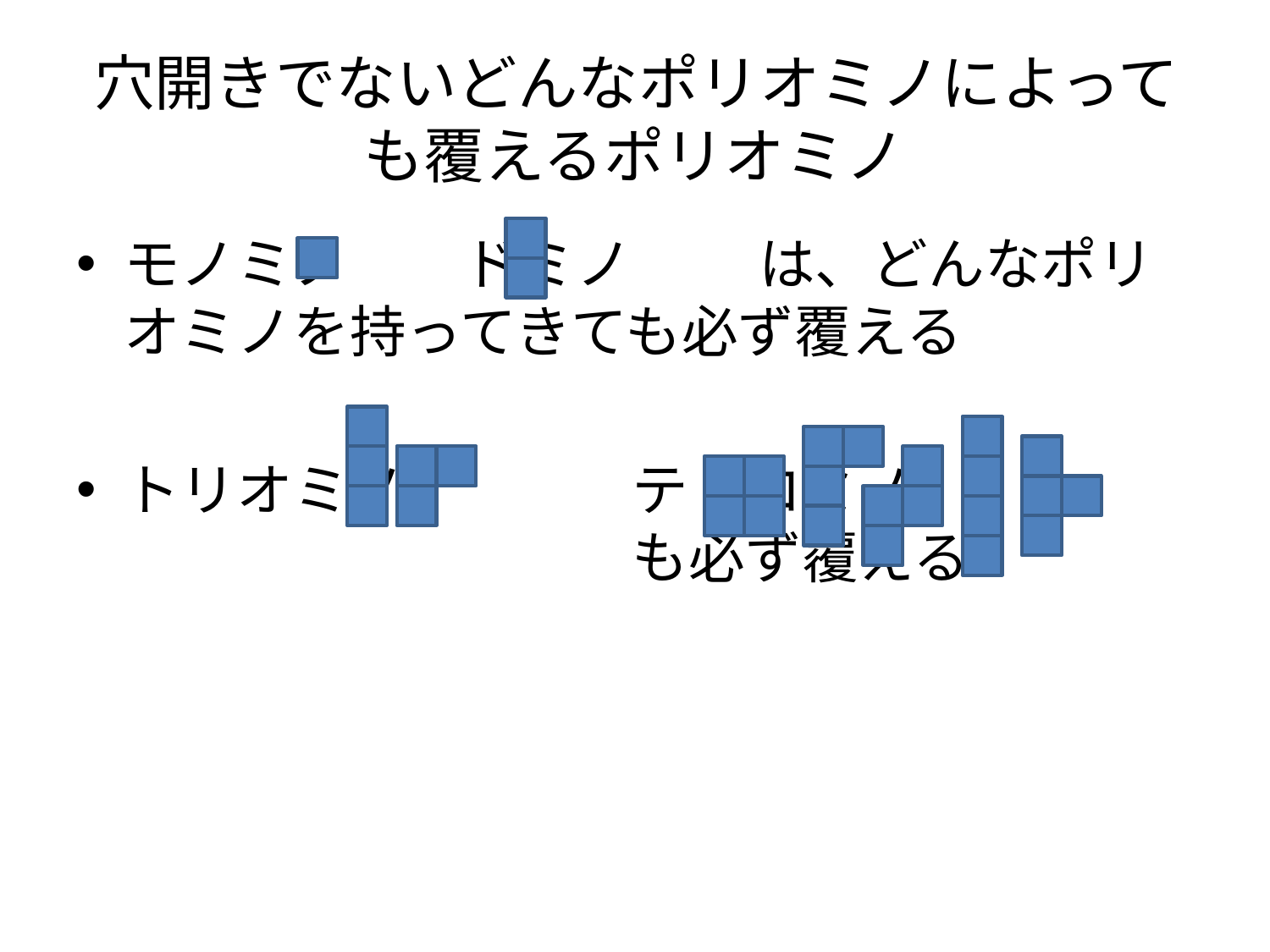

# 穴開きでないどんなポリオミノによっても覆えるポリオミノ

モノミノ　　ドミノ　	は、どんなポリオミノを持ってきても必ず覆える

トリオミノ　　　　テトロミノ　　　　　　　　　　　　　も必ず覆える